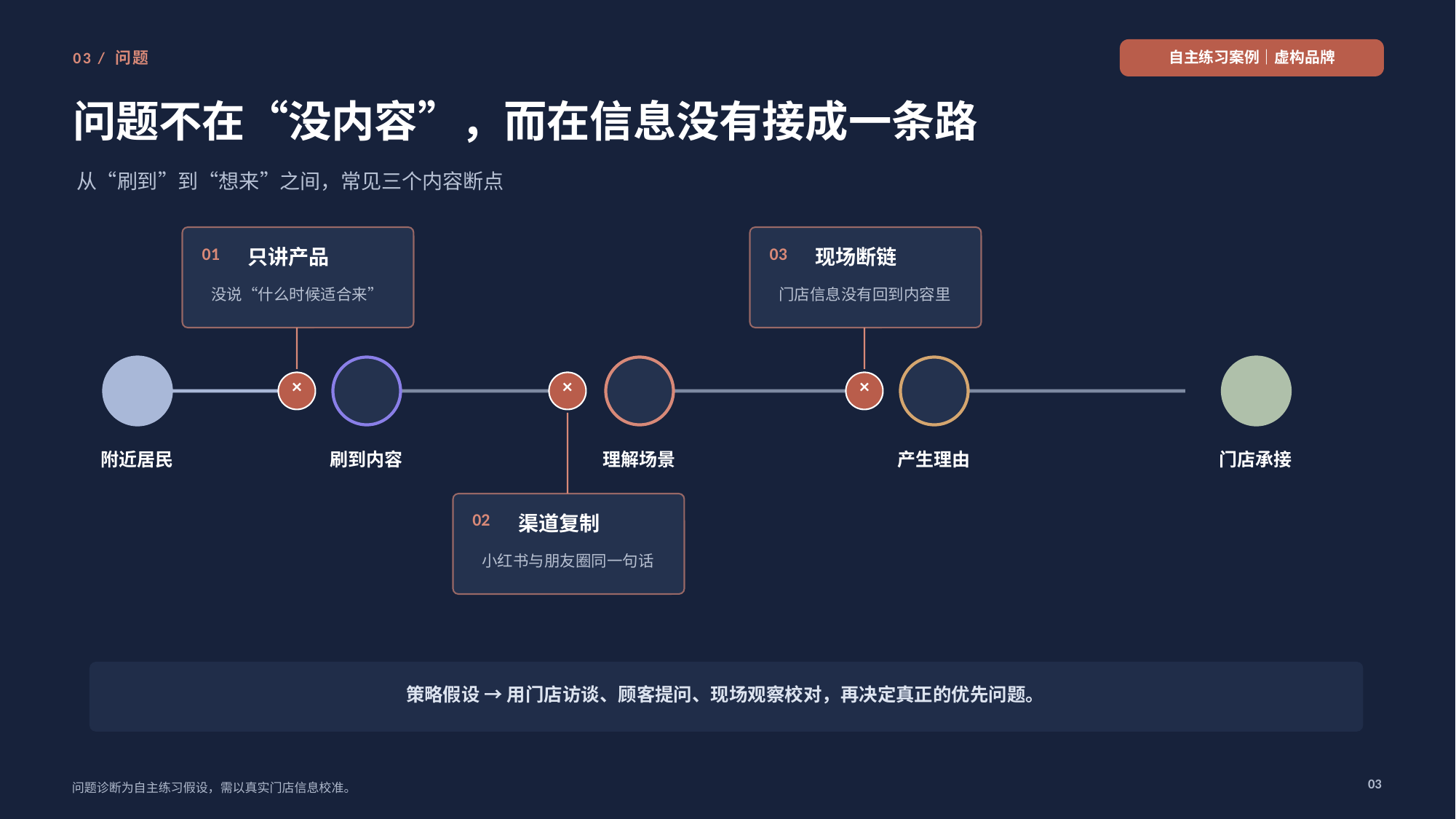

自主练习案例｜虚构品牌
03 / 问题
问题不在“没内容”，而在信息没有接成一条路
从“刷到”到“想来”之间，常见三个内容断点

只讲产品
现场断链
01
03
没说“什么时候适合来”
门店信息没有回到内容里

×
×
×

附近居民
刷到内容
理解场景
产生理由
门店承接

渠道复制
02
小红书与朋友圈同一句话

策略假设 → 用门店访谈、顾客提问、现场观察校对，再决定真正的优先问题。
03
问题诊断为自主练习假设，需以真实门店信息校准。